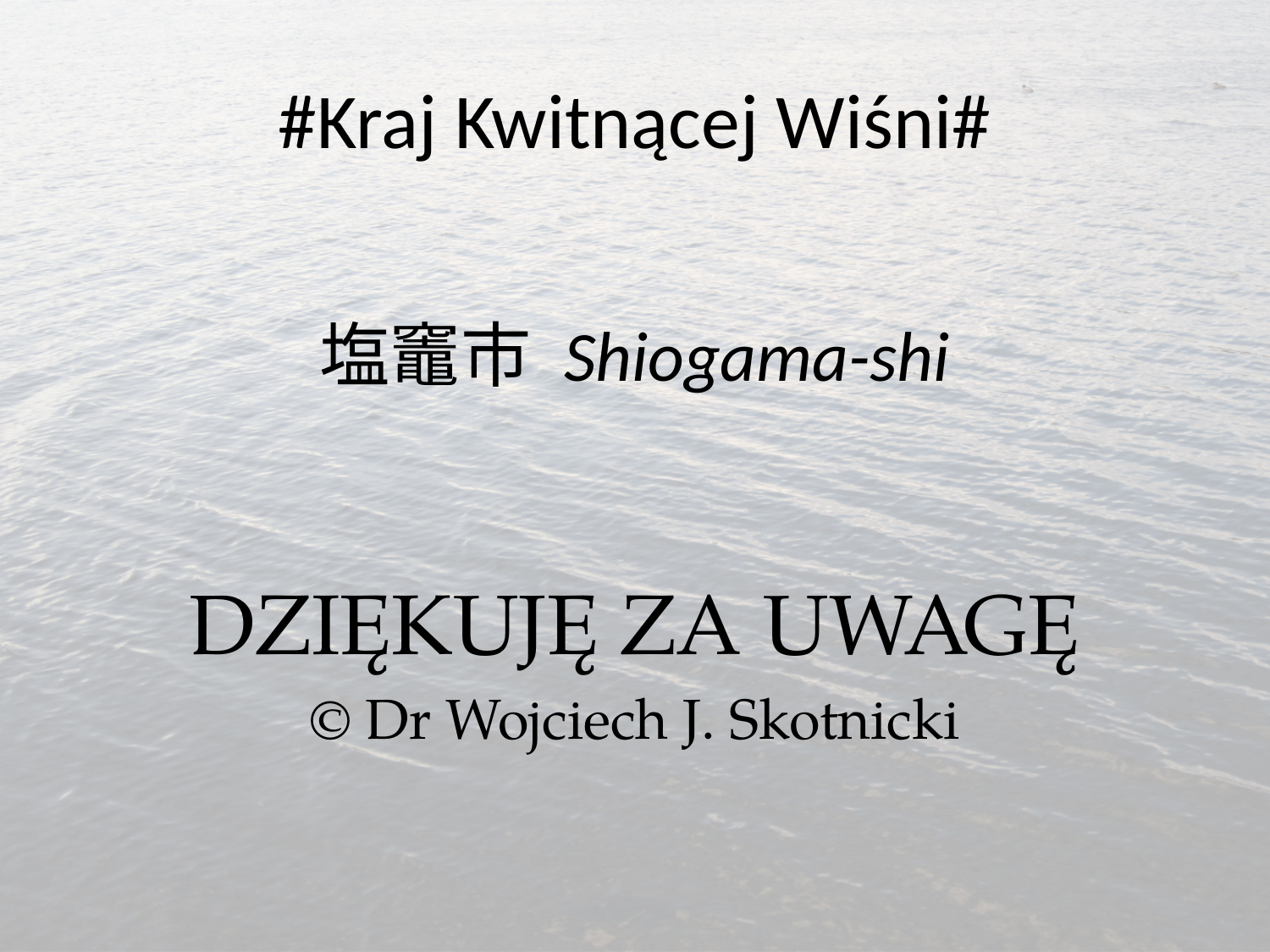

# #Kraj Kwitnącej Wiśni#

塩竈市 Shiogama-shi

DZIĘKUJĘ ZA UWAGĘ
© Dr Wojciech J. Skotnicki